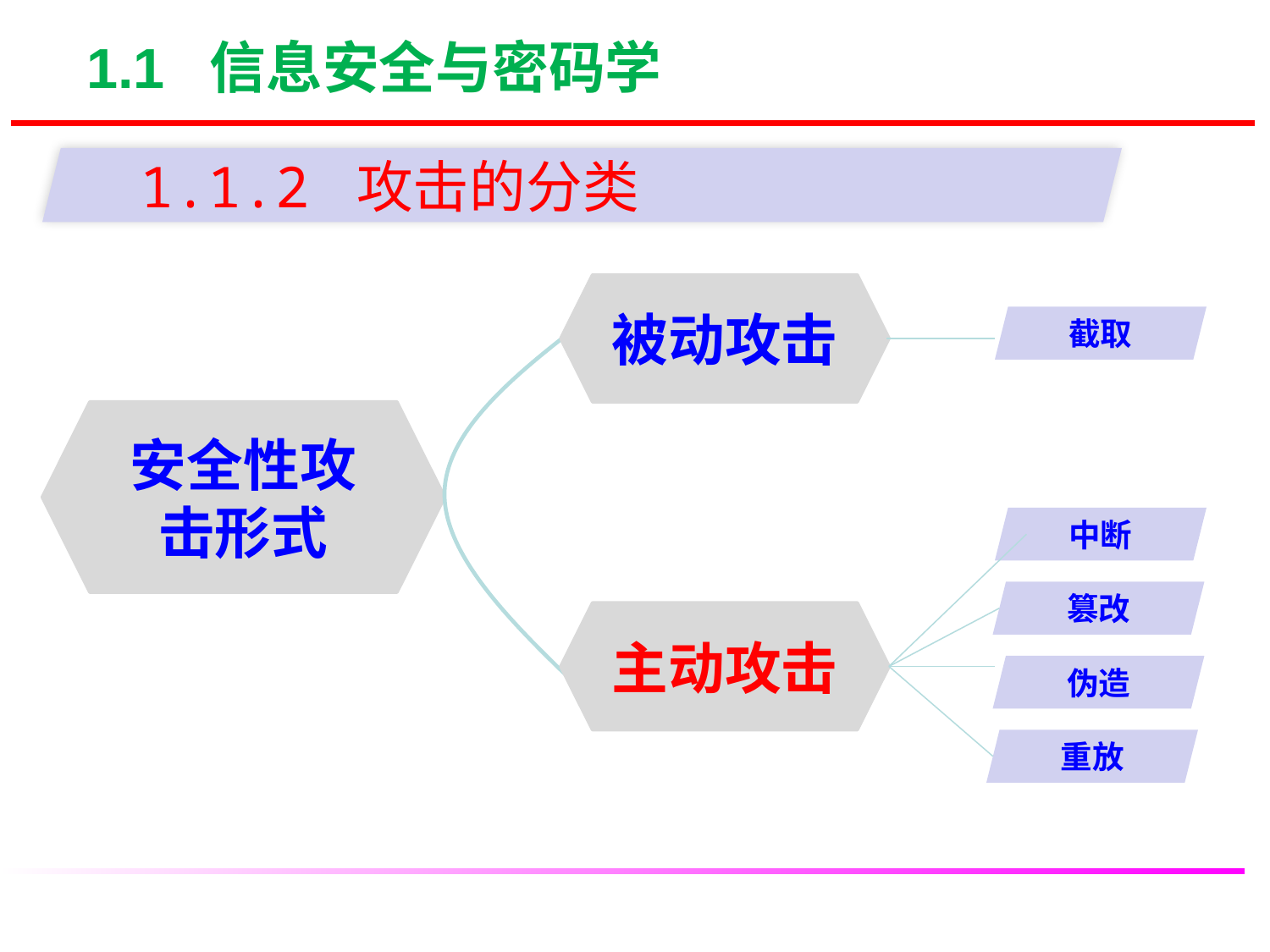

1.1  信息安全与密码学
1.1.2 攻击的分类
被动攻击

截取
安全性攻击形式
中断
篡改
主动攻击
伪造
重放